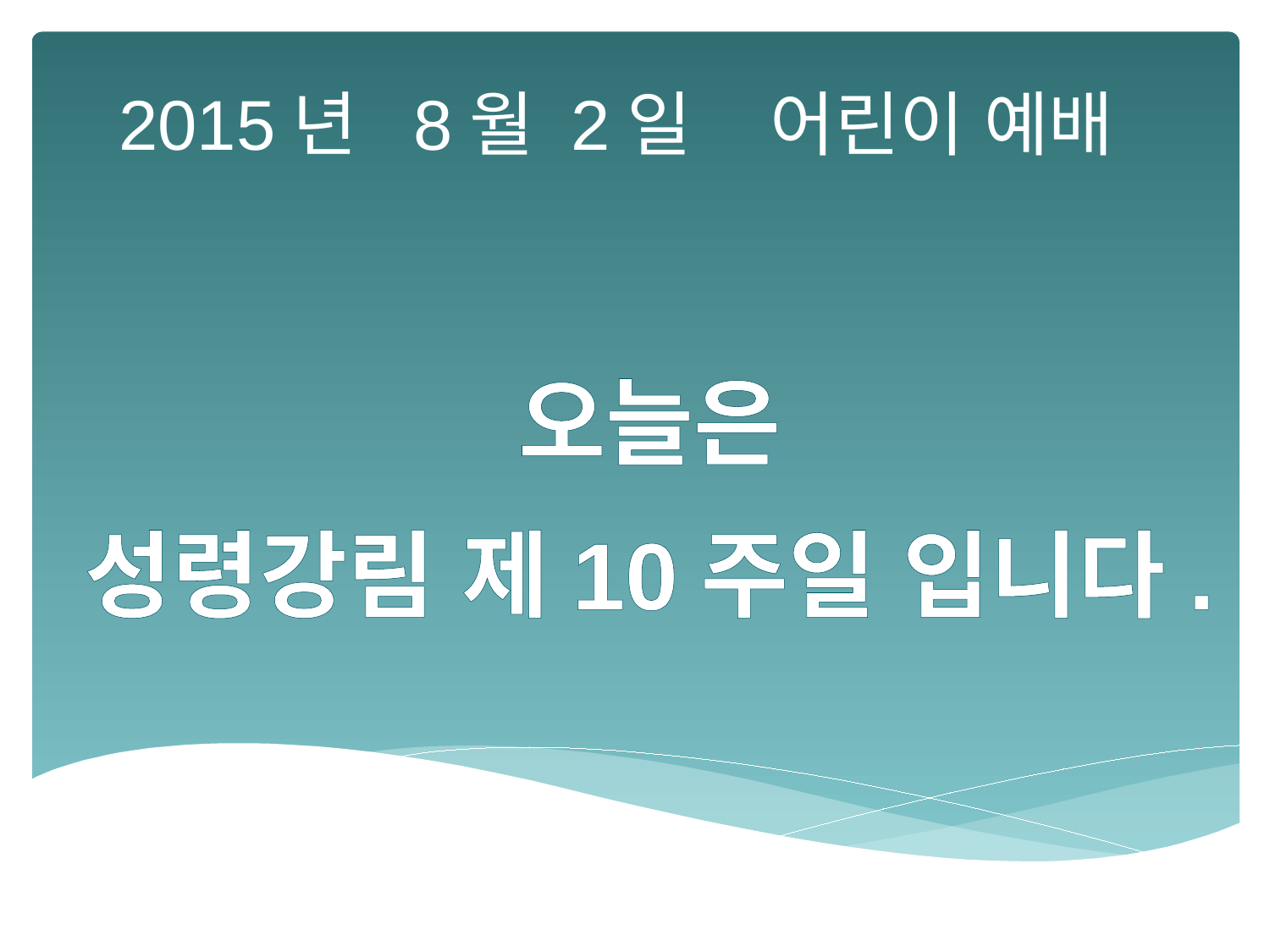

2015년  8월 2일    어린이 예배
오늘은

성령강림 제10주일 입니다.